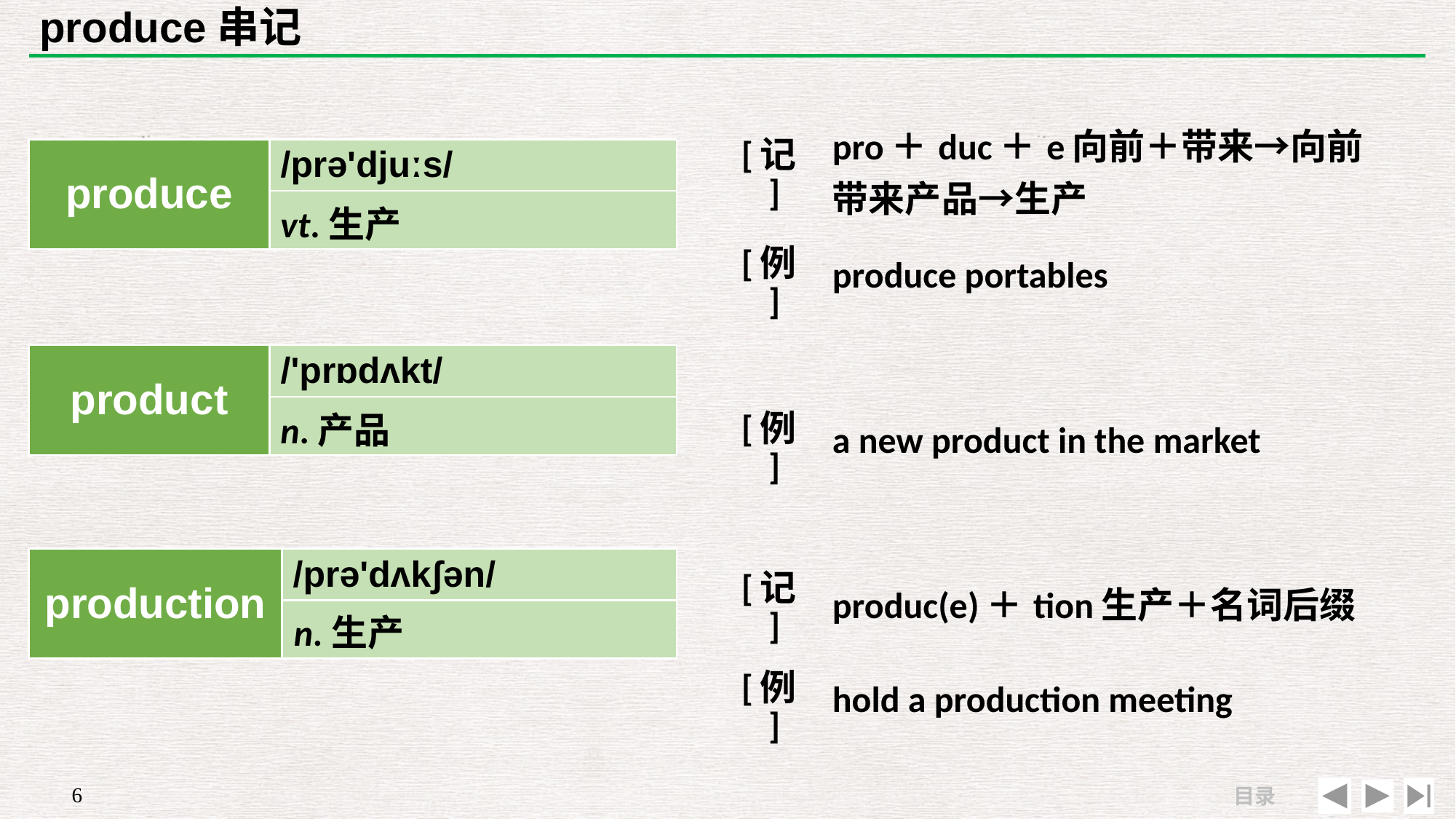

# produce串记

| [记] | pro＋duc＋e向前＋带来→向前带来产品→生产 |
| --- | --- |
| [例] | produce portables |
| produce | /prə'djuːs/ |
| --- | --- |
|  |  |
vt.生产
| product | /'prɒdʌkt/ |
| --- | --- |
|  |  |
|  |  |
| --- | --- |
| [例] | a new product in the market |
n.产品
| production | /prə'dʌkʃən/ |
| --- | --- |
|  |  |
| [记] | produc(e)＋tion生产＋名词后缀 |
| --- | --- |
| [例] | hold a production meeting |
n.生产